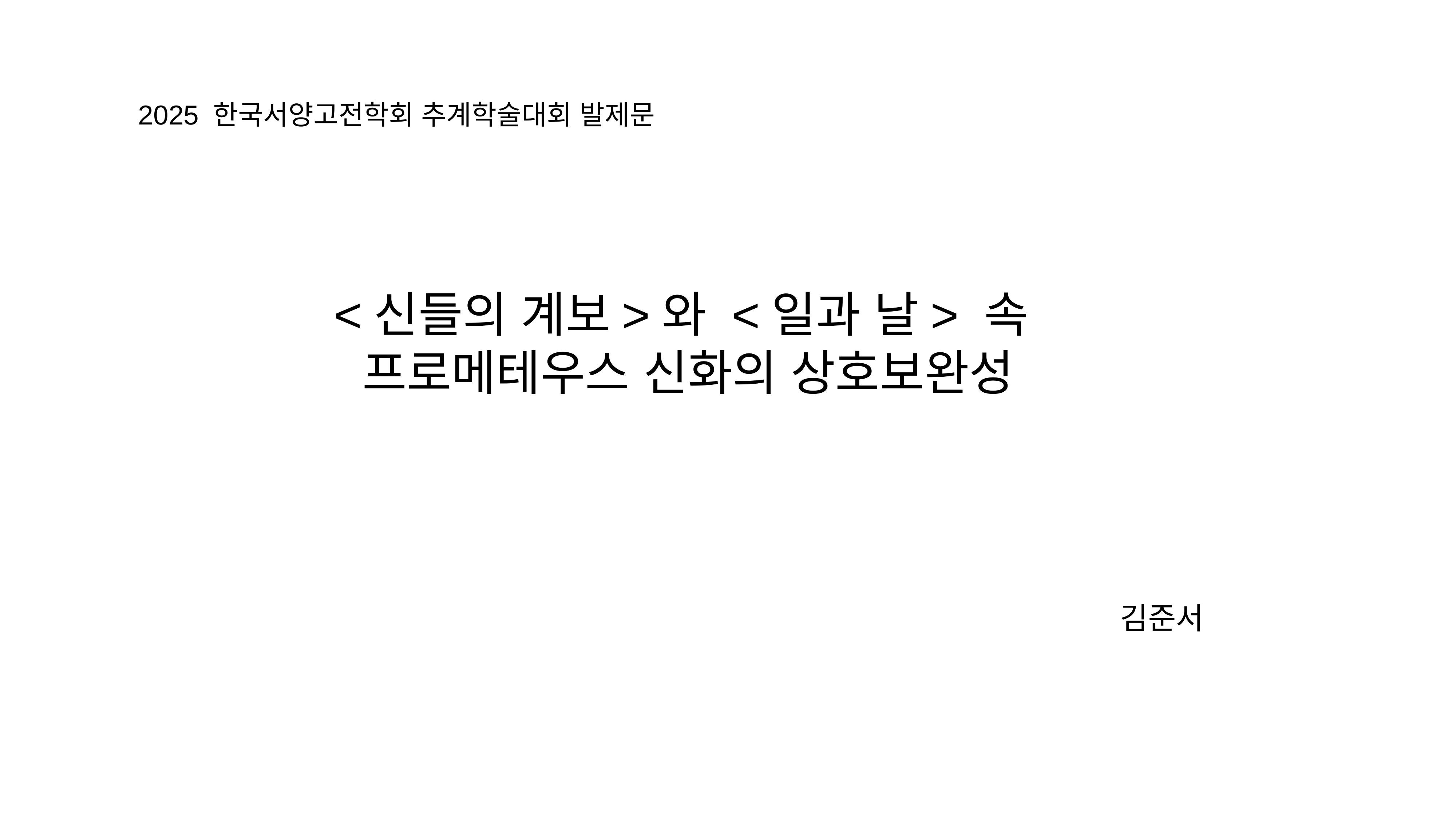

2025 한국서양고전학회 추계학술대회 발제문
<신들의 계보>와 <일과 날> 속
프로메테우스 신화의 상호보완성
김준서